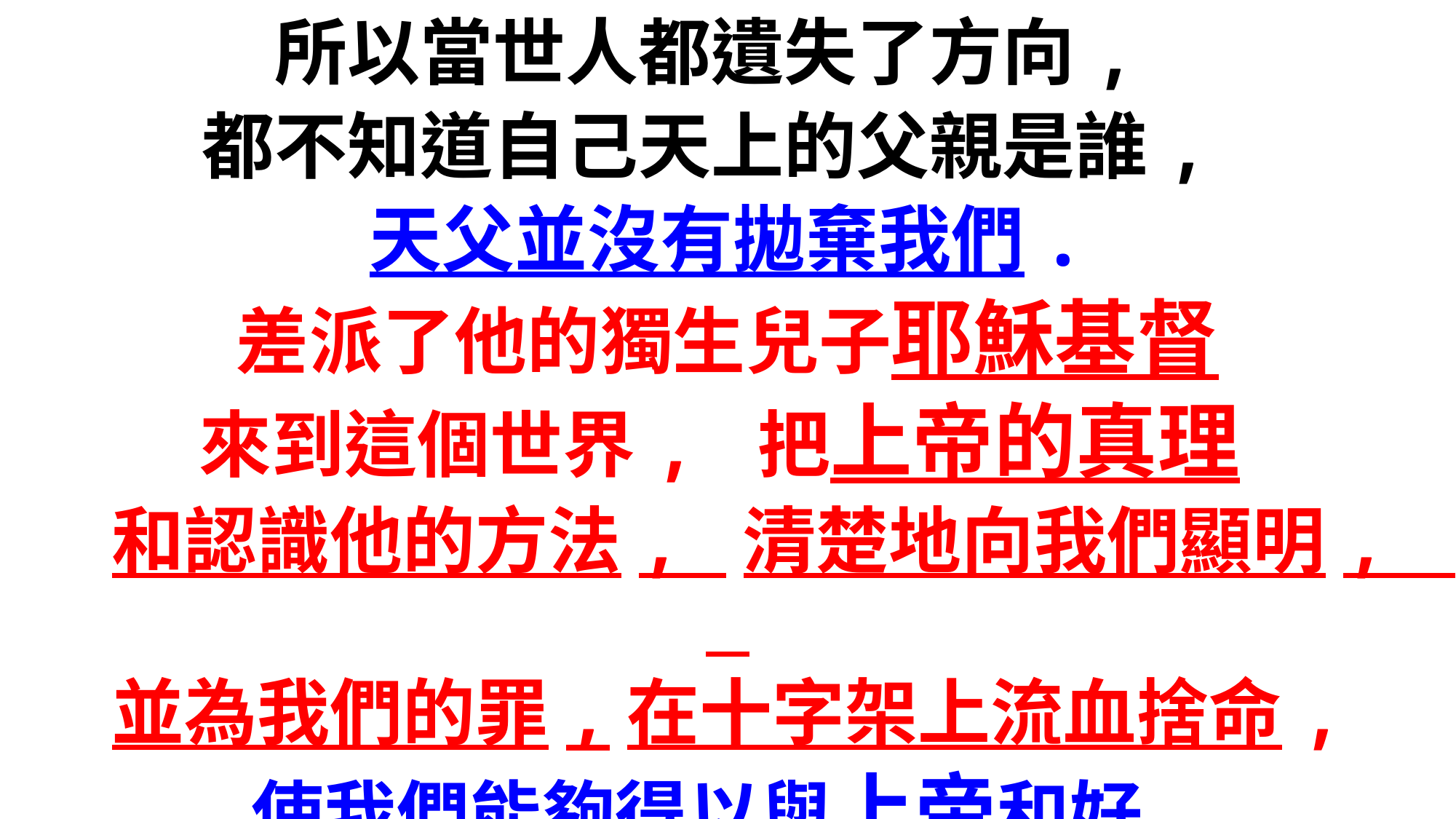

所以當世人都遺失了方向,
都不知道自己天上的父親是誰,
天父並沒有拋棄我們.
差派了他的獨生兒子耶穌基督
來到這個世界, 把上帝的真理
和認識他的方法, 清楚地向我們顯明,
並為我們的罪,在十字架上流血捨命,
使我們能夠得以與上帝和好.
#